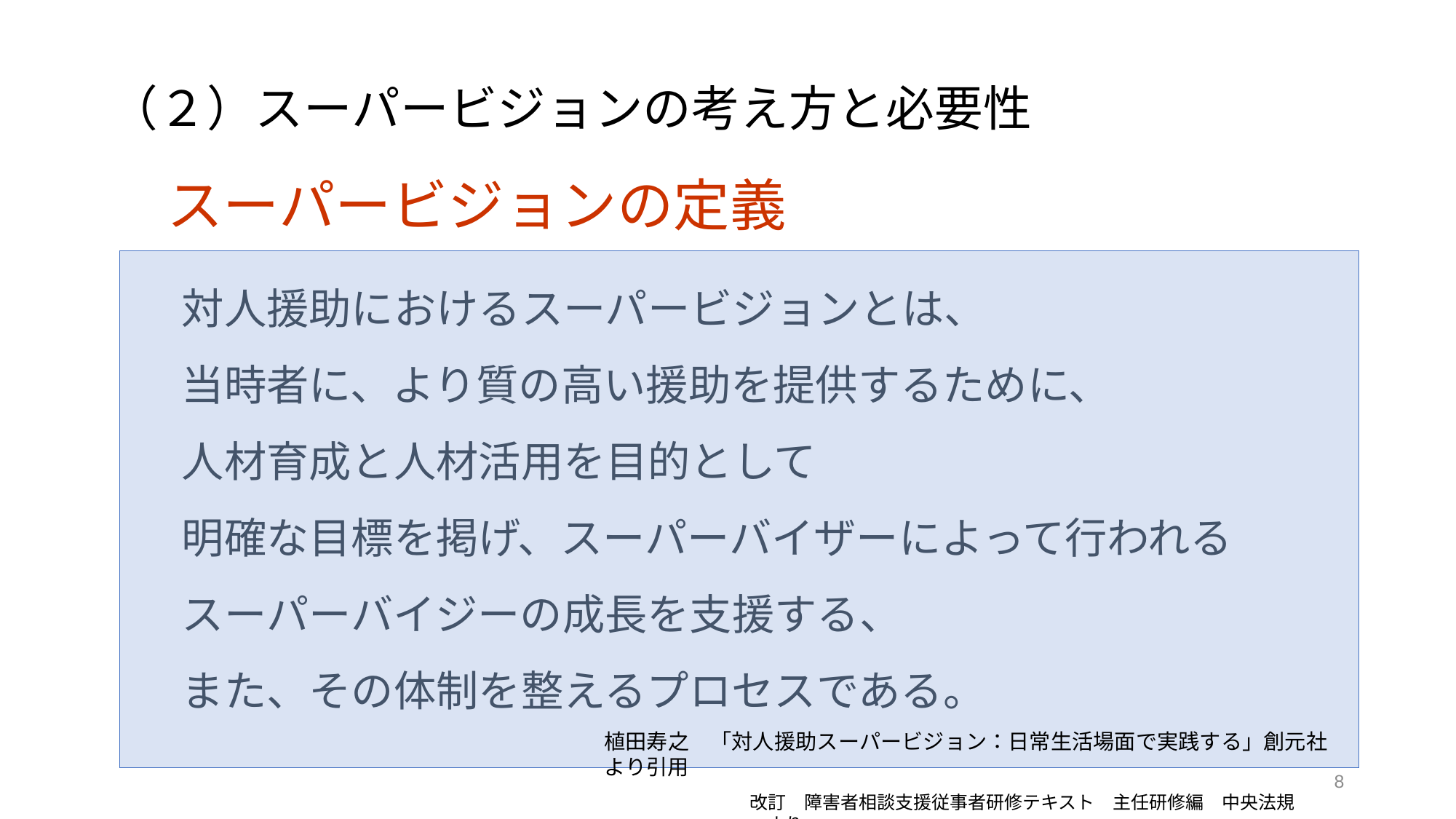

（２）スーパービジョンの考え方と必要性
　スーパービジョンの定義

対人援助におけるスーパービジョンとは、
当時者に、より質の高い援助を提供するために、
人材育成と人材活用を目的として
明確な目標を掲げ、スーパーバイザーによって行われる
スーパーバイジーの成長を支援する、
また、その体制を整えるプロセスである。
植田寿之　「対人援助スーパービジョン：日常生活場面で実践する」創元社より引用
8
改訂　障害者相談支援従事者研修テキスト　主任研修編　中央法規　より